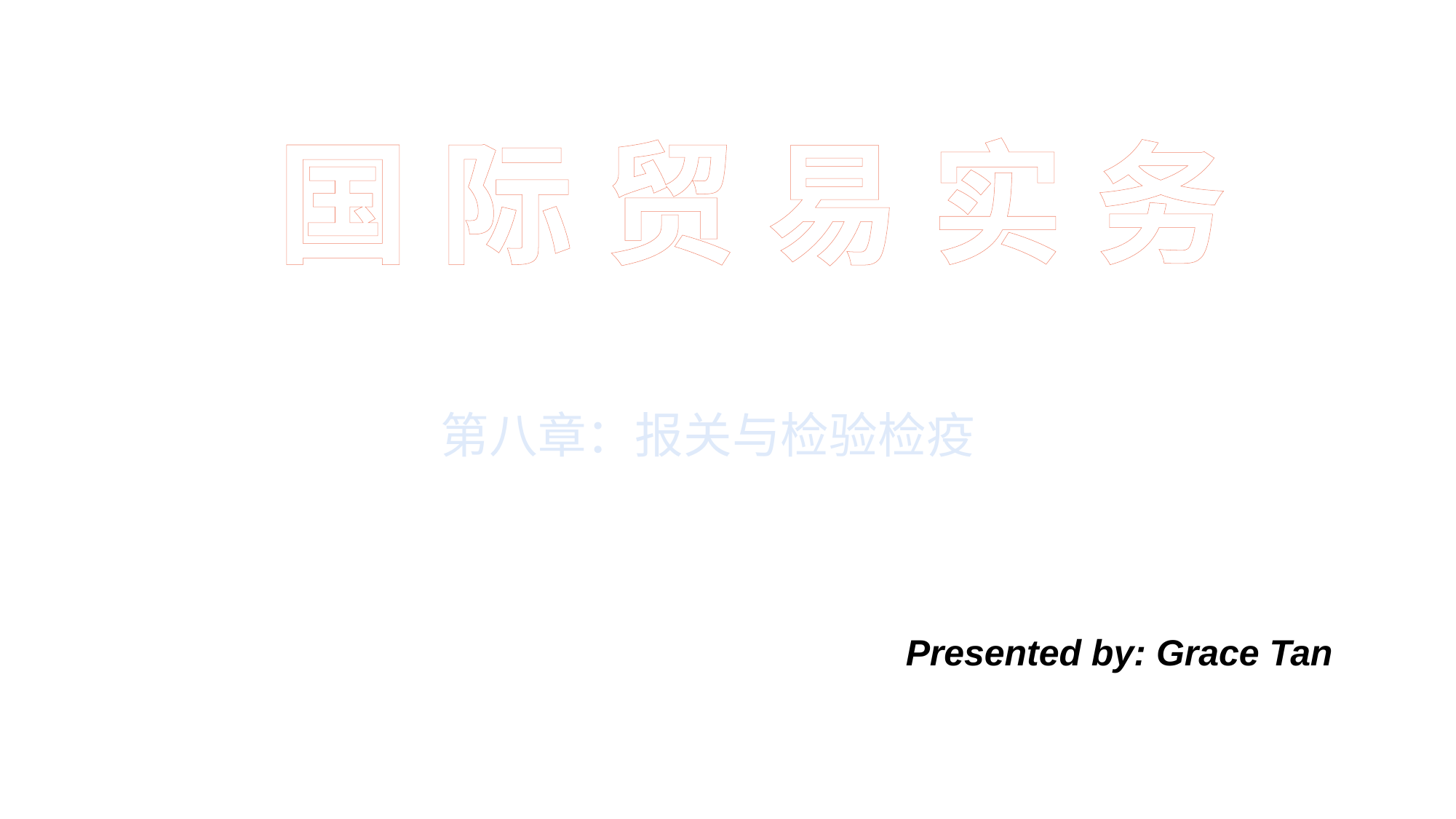

国 际 贸 易 实 务
第八章：报关与检验检疫
Presented by: Grace Tan